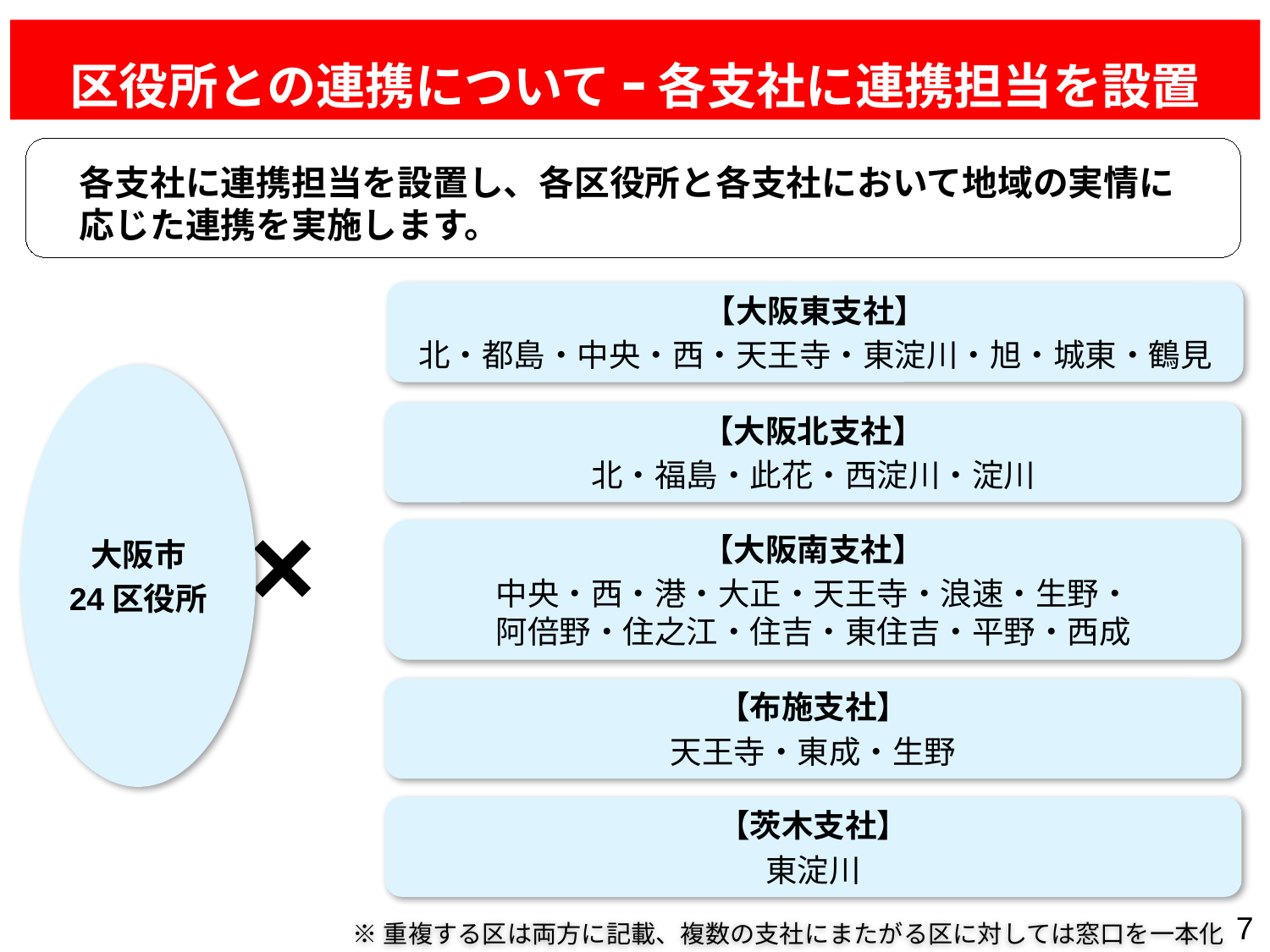

区役所との連携について ｰ 各支社に連携担当を設置

　各支社に連携担当を設置し、各区役所と各支社において地域の実情に
　応じた連携を実施します。
【大阪東支社】

北・都島・中央・西・天王寺・東淀川・旭・城東・鶴見
大阪市

24区役所
【大阪北支社】

北・福島・此花・西淀川・淀川
×
【大阪南支社】

中央・西・港・大正・天王寺・浪速・生野・
阿倍野・住之江・住吉・東住吉・平野・西成
【布施支社】

天王寺・東成・生野
【茨木支社】

東淀川
7
※重複する区は両方に記載、複数の支社にまたがる区に対しては窓口を一本化